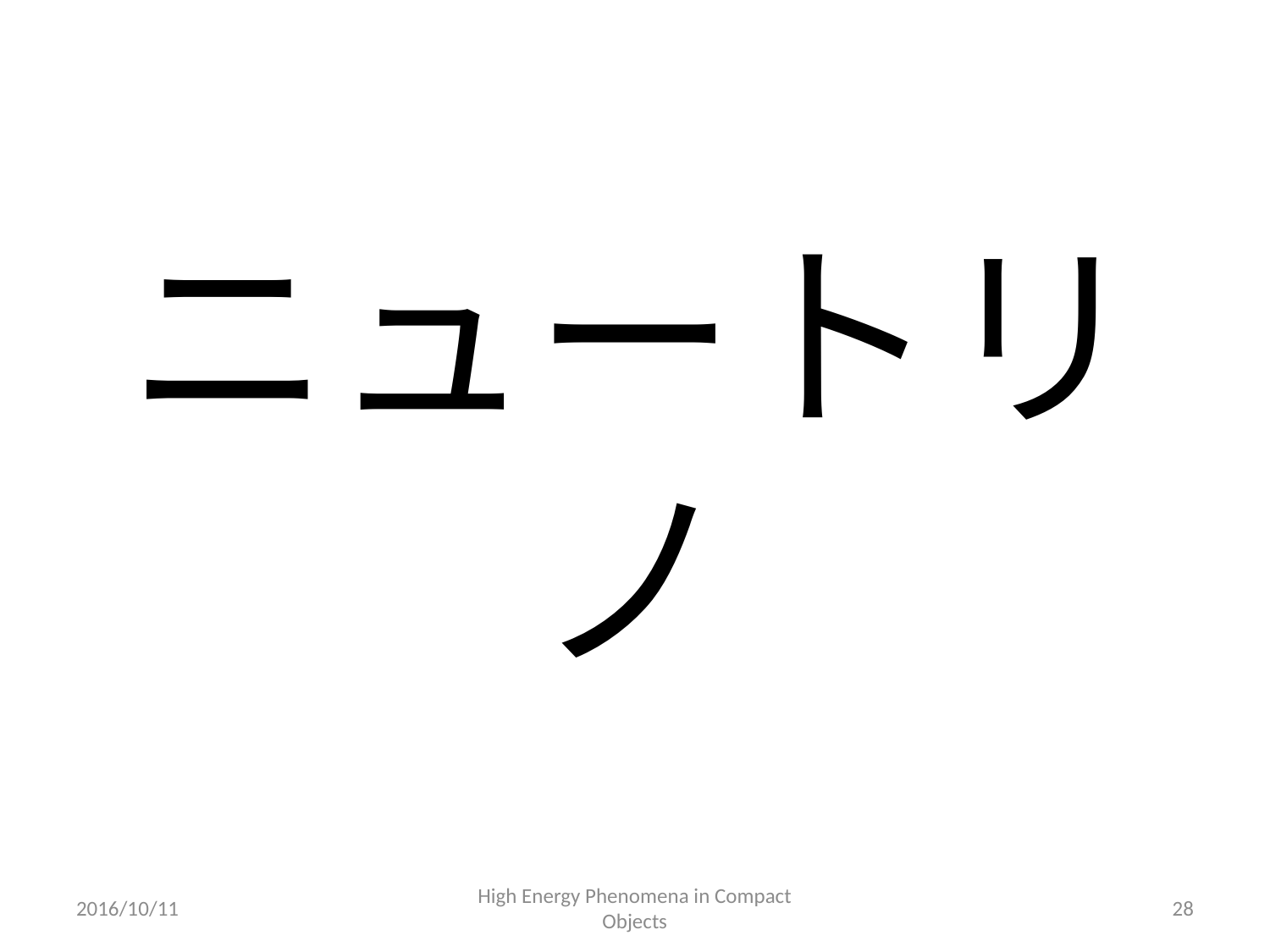

# ニュートリノ
2016/10/11
High Energy Phenomena in Compact Objects
28